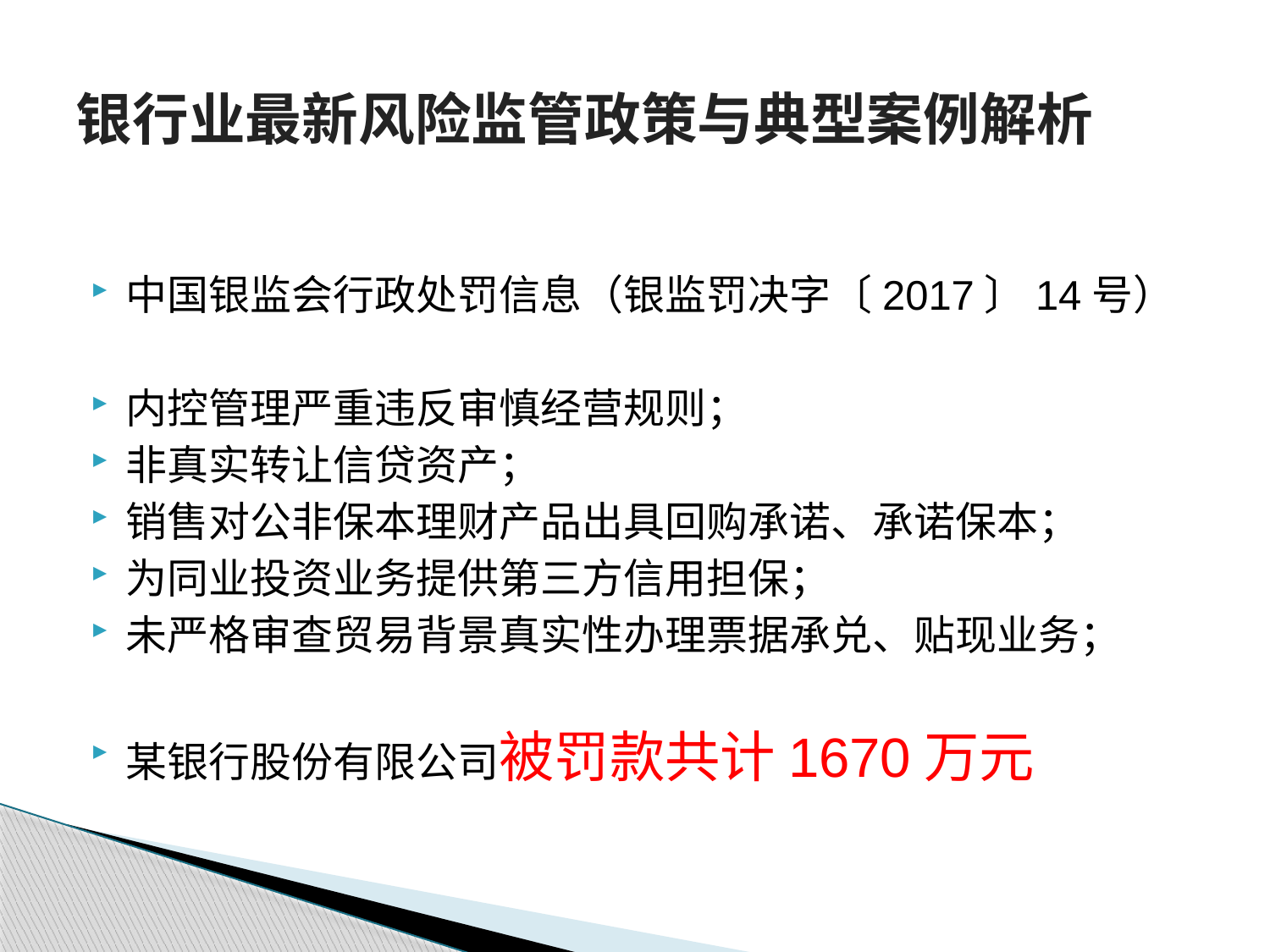

# 银行业最新风险监管政策与典型案例解析

中国银监会行政处罚信息（银监罚决字〔2017〕14号）

内控管理严重违反审慎经营规则；
非真实转让信贷资产；
销售对公非保本理财产品出具回购承诺、承诺保本；
为同业投资业务提供第三方信用担保；
未严格审查贸易背景真实性办理票据承兑、贴现业务；

某银行股份有限公司被罚款共计1670万元